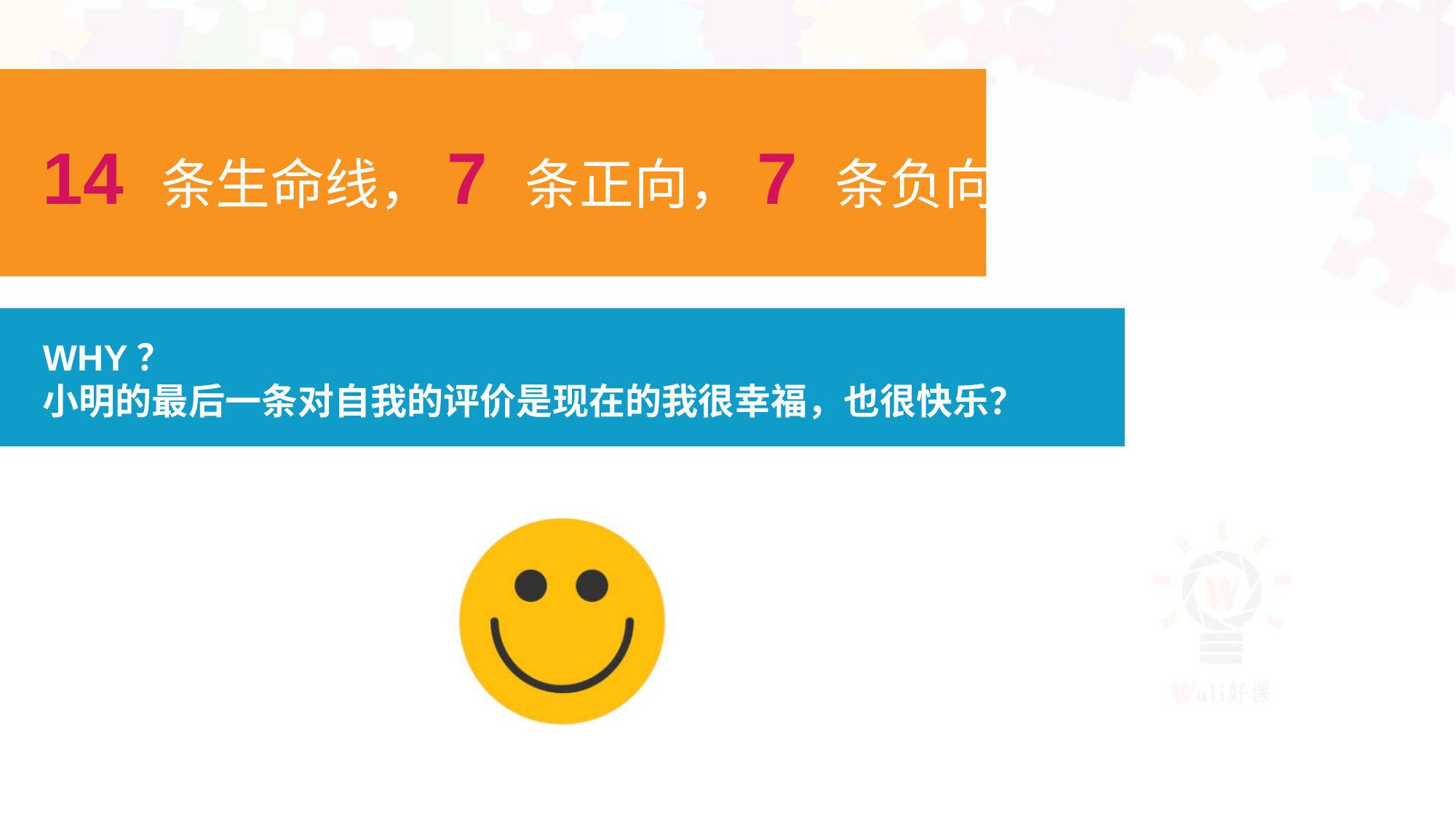

14 条生命线，7 条正向，7 条负向。
WHY？
小明的最后一条对自我的评价是现在的我很幸福，也很快乐？